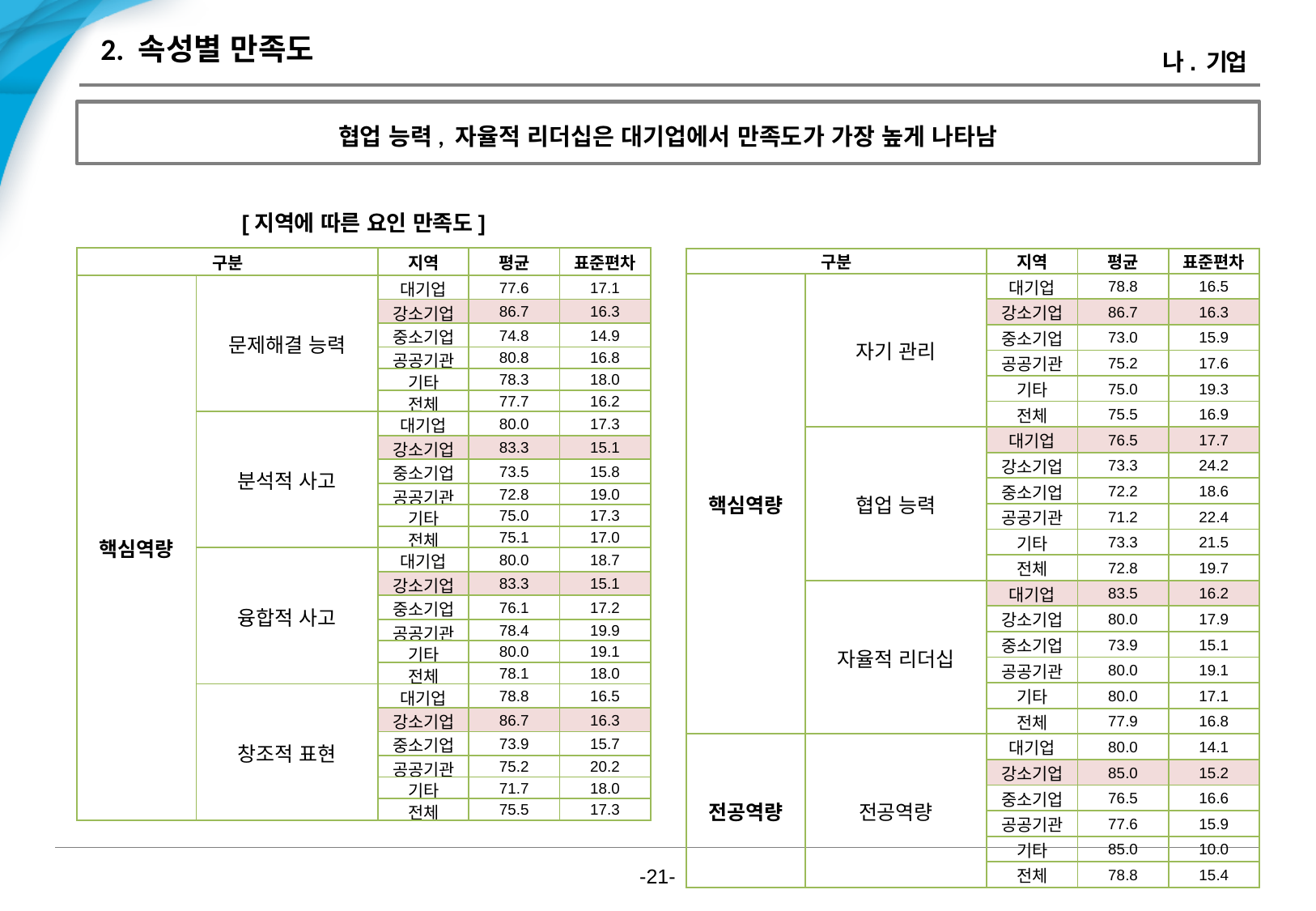

# 2. 속성별 만족도
나. 기업
협업 능력, 자율적 리더십은 대기업에서 만족도가 가장 높게 나타남
[지역에 따른 요인 만족도]
| 구분 |  | 지역 | 평균 | 표준편차 |
| --- | --- | --- | --- | --- |
| 핵심역량 | 문제해결 능력 | 대기업 | 77.6 | 17.1 |
|  |  | 강소기업 | 86.7 | 16.3 |
|  |  | 중소기업 | 74.8 | 14.9 |
|  |  | 공공기관 | 80.8 | 16.8 |
|  |  | 기타 | 78.3 | 18.0 |
|  |  | 전체 | 77.7 | 16.2 |
|  | 분석적 사고 | 대기업 | 80.0 | 17.3 |
|  |  | 강소기업 | 83.3 | 15.1 |
|  |  | 중소기업 | 73.5 | 15.8 |
|  |  | 공공기관 | 72.8 | 19.0 |
|  |  | 기타 | 75.0 | 17.3 |
|  |  | 전체 | 75.1 | 17.0 |
|  | 융합적 사고 | 대기업 | 80.0 | 18.7 |
|  |  | 강소기업 | 83.3 | 15.1 |
|  |  | 중소기업 | 76.1 | 17.2 |
|  |  | 공공기관 | 78.4 | 19.9 |
|  |  | 기타 | 80.0 | 19.1 |
|  |  | 전체 | 78.1 | 18.0 |
|  | 창조적 표현 | 대기업 | 78.8 | 16.5 |
|  |  | 강소기업 | 86.7 | 16.3 |
|  |  | 중소기업 | 73.9 | 15.7 |
|  |  | 공공기관 | 75.2 | 20.2 |
|  |  | 기타 | 71.7 | 18.0 |
|  |  | 전체 | 75.5 | 17.3 |
| 구분 |  | 지역 | 평균 | 표준편차 |
| --- | --- | --- | --- | --- |
| 핵심역량 | 자기 관리 | 대기업 | 78.8 | 16.5 |
|  |  | 강소기업 | 86.7 | 16.3 |
|  |  | 중소기업 | 73.0 | 15.9 |
|  |  | 공공기관 | 75.2 | 17.6 |
|  |  | 기타 | 75.0 | 19.3 |
|  |  | 전체 | 75.5 | 16.9 |
|  | 협업 능력 | 대기업 | 76.5 | 17.7 |
|  |  | 강소기업 | 73.3 | 24.2 |
|  |  | 중소기업 | 72.2 | 18.6 |
|  |  | 공공기관 | 71.2 | 22.4 |
|  |  | 기타 | 73.3 | 21.5 |
|  |  | 전체 | 72.8 | 19.7 |
|  | 자율적 리더십 | 대기업 | 83.5 | 16.2 |
|  |  | 강소기업 | 80.0 | 17.9 |
|  |  | 중소기업 | 73.9 | 15.1 |
|  |  | 공공기관 | 80.0 | 19.1 |
|  |  | 기타 | 80.0 | 17.1 |
|  |  | 전체 | 77.9 | 16.8 |
| 전공역량 | 전공역량 | 대기업 | 80.0 | 14.1 |
|  |  | 강소기업 | 85.0 | 15.2 |
|  |  | 중소기업 | 76.5 | 16.6 |
|  |  | 공공기관 | 77.6 | 15.9 |
|  |  | 기타 | 85.0 | 10.0 |
|  |  | 전체 | 78.8 | 15.4 |
-21-